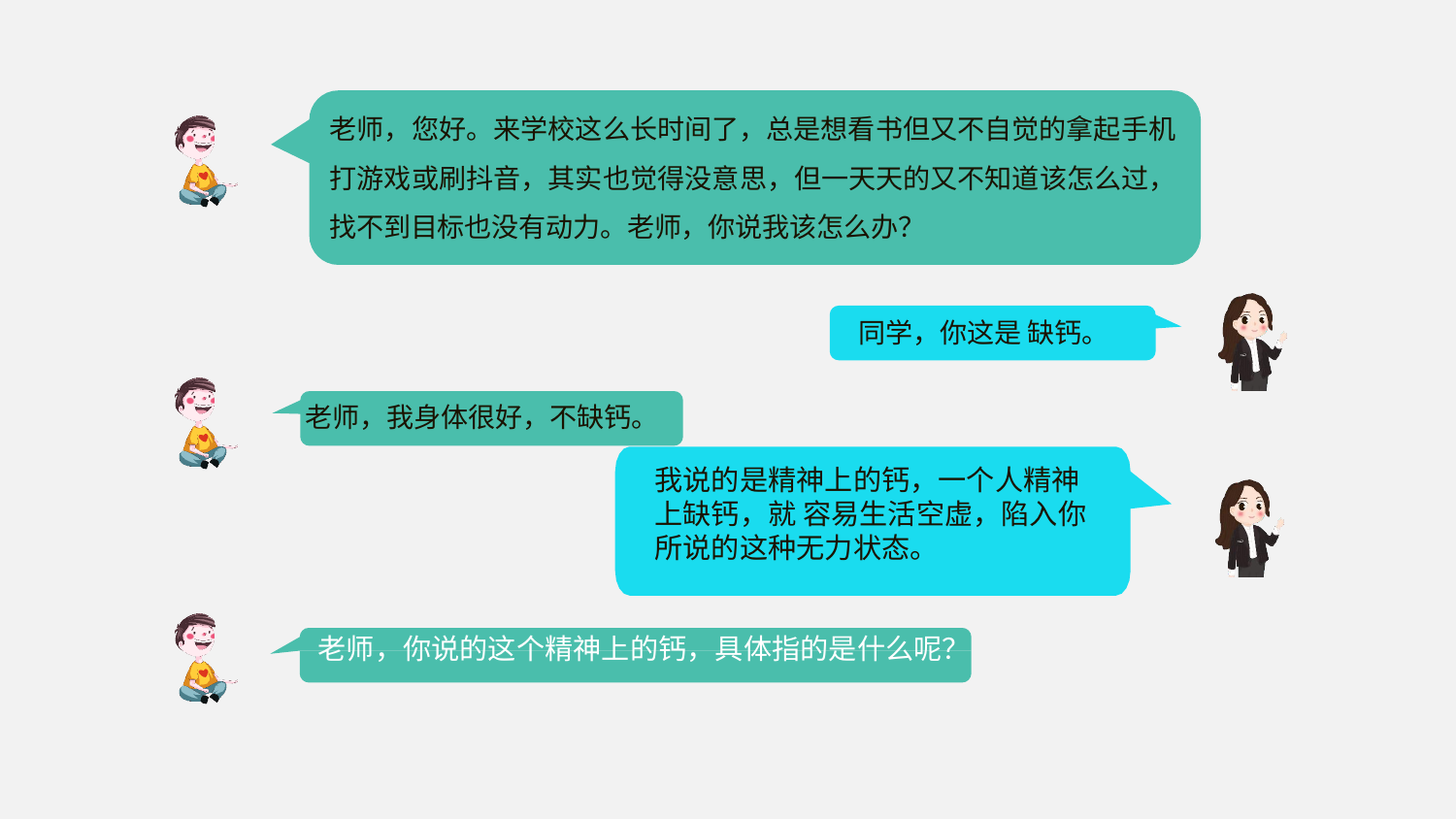

# 老师，您好。来学校这么长时间了，总是想看书但又不自觉的拿起手机 打游戏或刷抖音，其实也觉得没意思，但一天天的又不知道该怎么过， 找不到目标也没有动力。老师，你说我该怎么办？

同学，你这是 缺钙。

老师，我身体很好，不缺钙。

我说的是精神上的钙，一个人精神上缺钙，就 容易生活空虚，陷入你所说的这种无力状态。

老师，你说的这个精神上的钙，具体指的是什么呢？